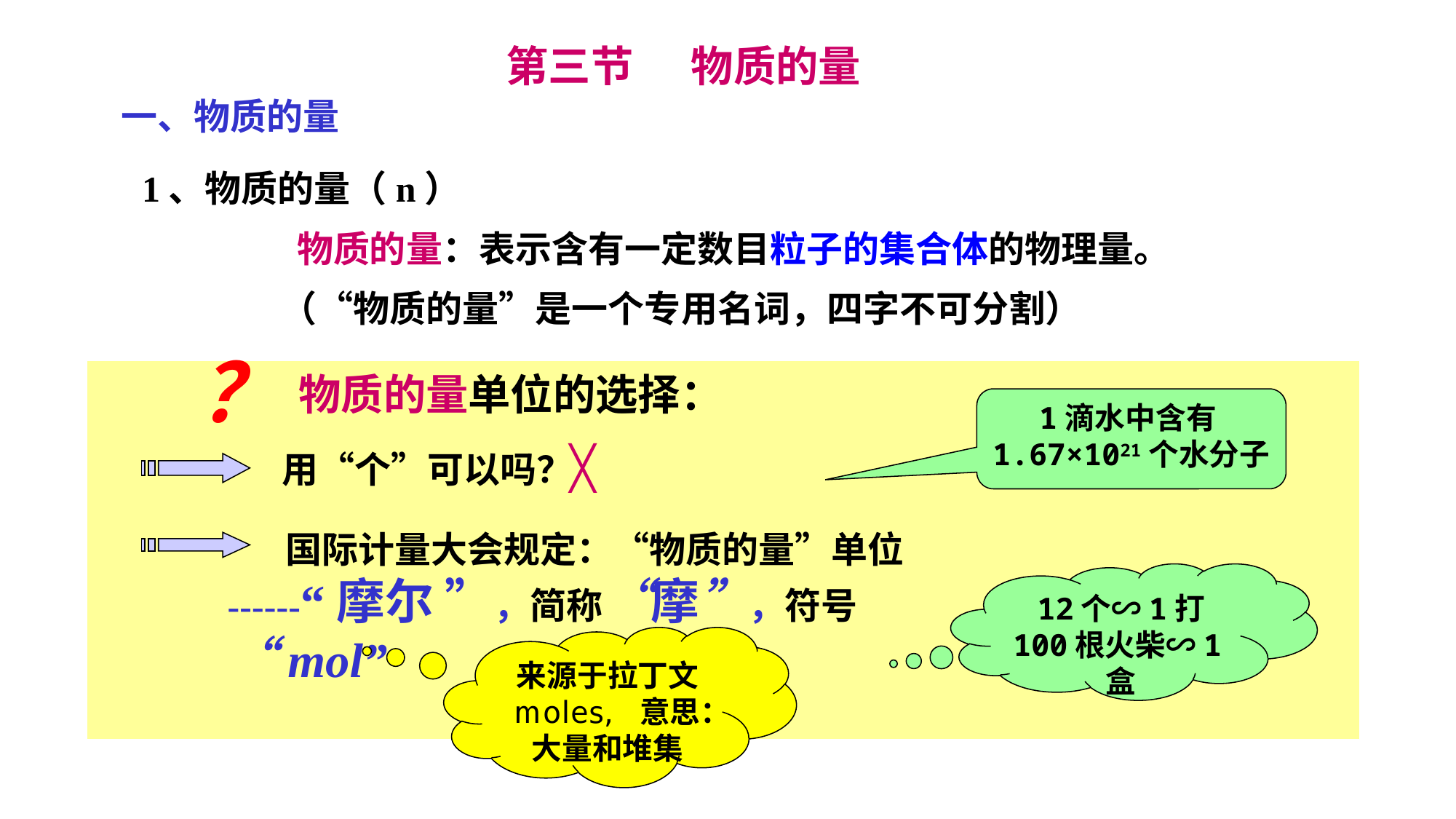

第三节      物质的量
一、物质的量
1、物质的量（n）
物质的量：表示含有一定数目粒子的集合体的物理量。
（“物质的量”是一个专用名词，四字不可分割）
？
物质的量单位的选择：

1滴水中含有1.67×1021个水分子
╳
用“个”可以吗？

      国际计量大会规定：“物质的量”单位
------“摩尔 ”，简称“摩”，符号“mol”

12个∽1打
100根火柴∽1盒
来源于拉丁文 moles,  意思：大量和堆集